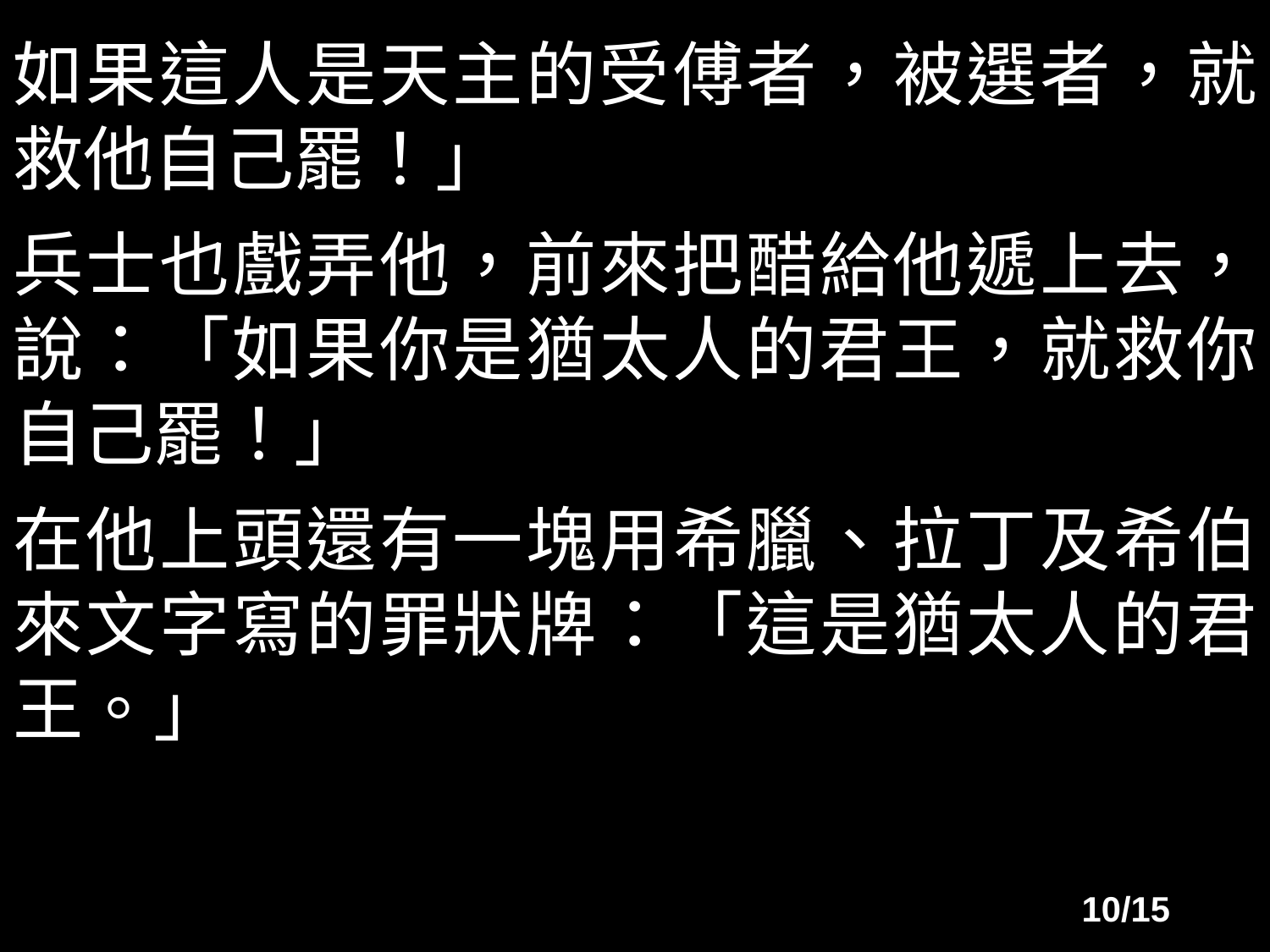

如果這人是天主的受傅者，被選者，就救他自己罷！」
兵士也戲弄他，前來把醋給他遞上去，說：「如果你是猶太人的君王，就救你自己罷！」
在他上頭還有一塊用希臘、拉丁及希伯來文字寫的罪狀牌：「這是猶太人的君王。」
10/15